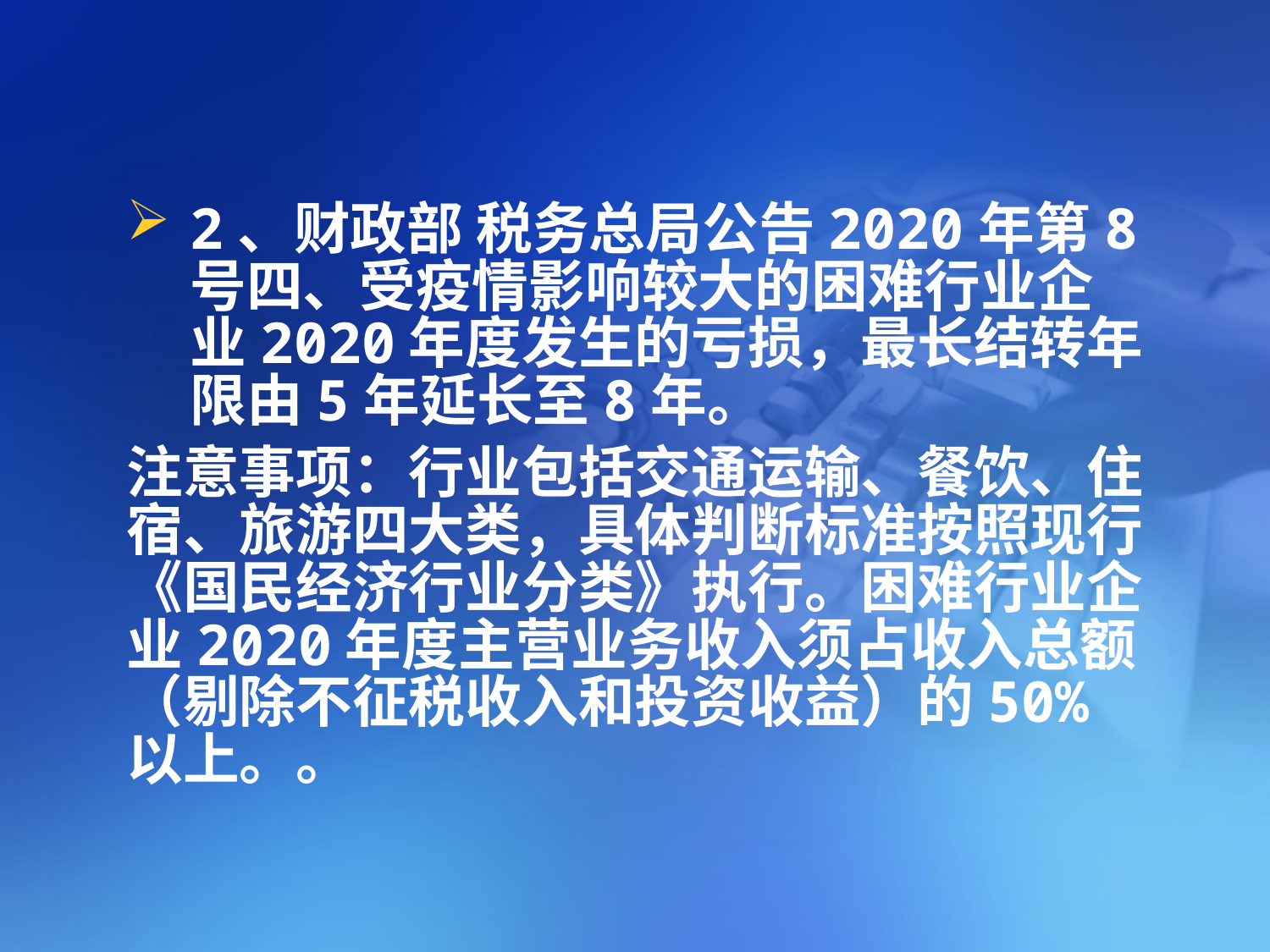

2、财政部 税务总局公告2020年第8号四、受疫情影响较大的困难行业企业2020年度发生的亏损，最长结转年限由5年延长至8年。
注意事项：行业包括交通运输、餐饮、住宿、旅游四大类，具体判断标准按照现行《国民经济行业分类》执行。困难行业企业2020年度主营业务收入须占收入总额（剔除不征税收入和投资收益）的50%以上。。